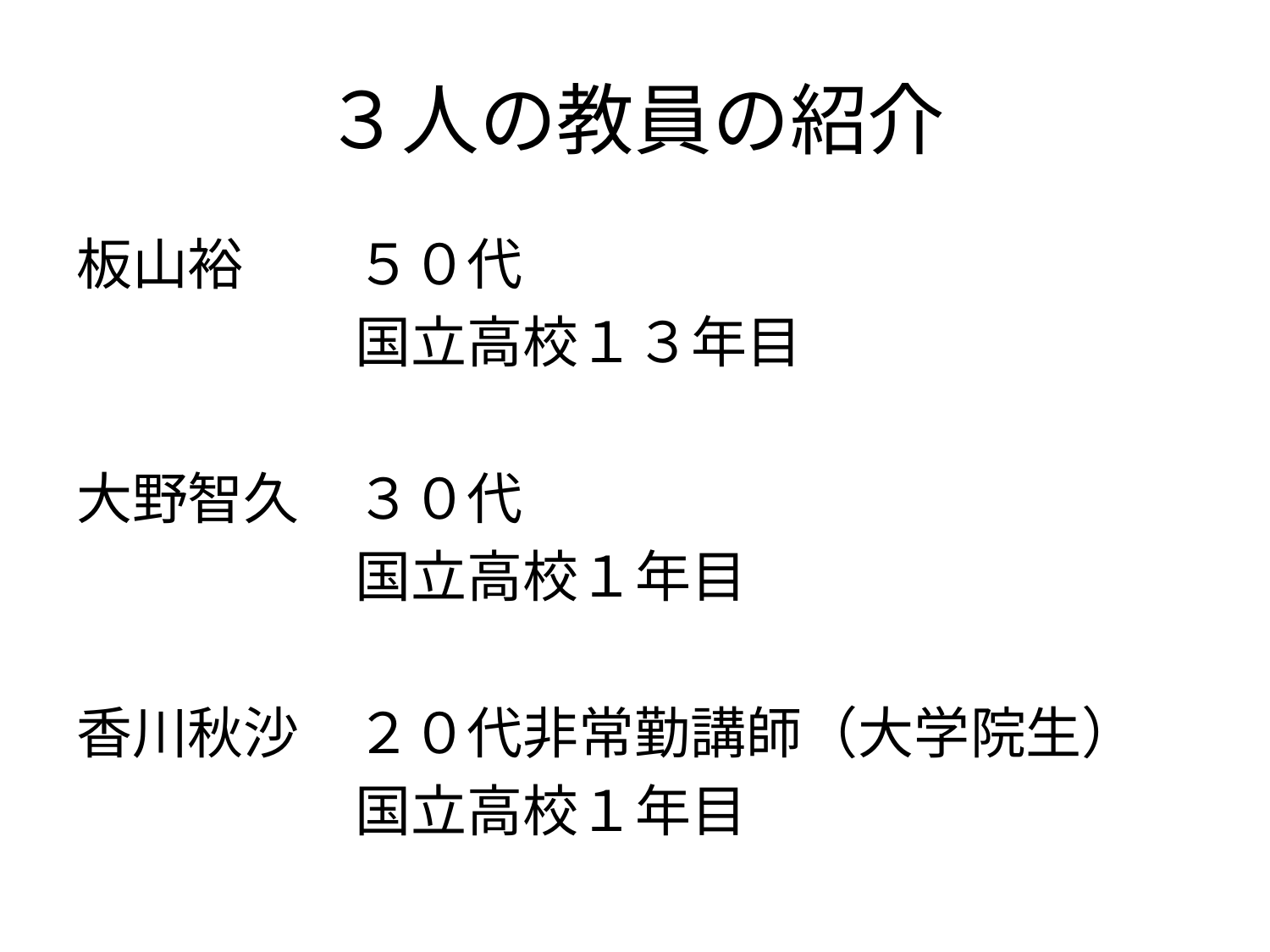

# ３人の教員の紹介
板山裕　　５０代
　　　　　国立高校１３年目

大野智久　３０代
　　　　　国立高校１年目

香川秋沙　２０代非常勤講師（大学院生）
　　　　　国立高校１年目